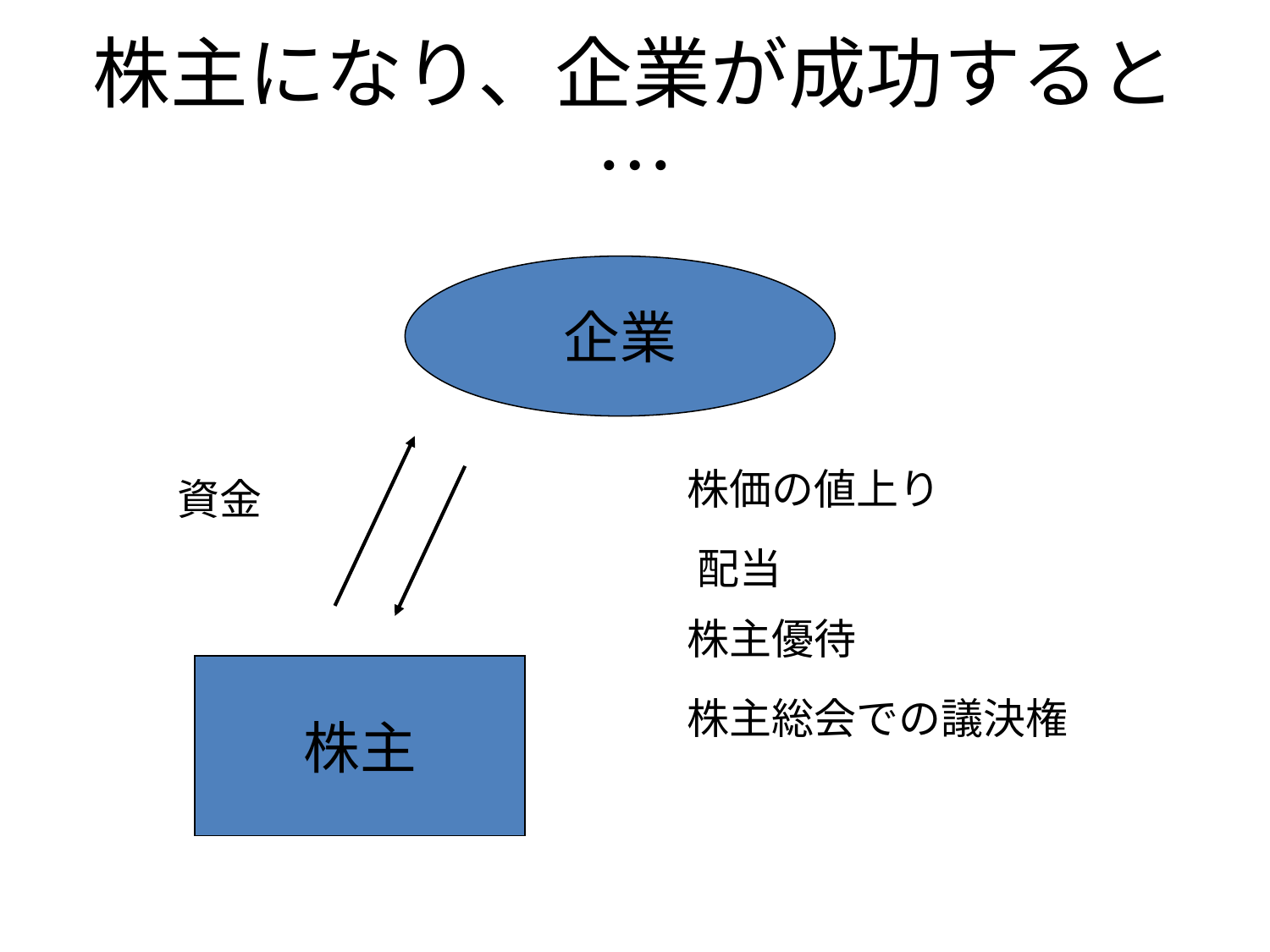

# 株主になり、企業が成功すると…
企業

株価の値上り
資金

配当
株主優待
株主
株主総会での議決権